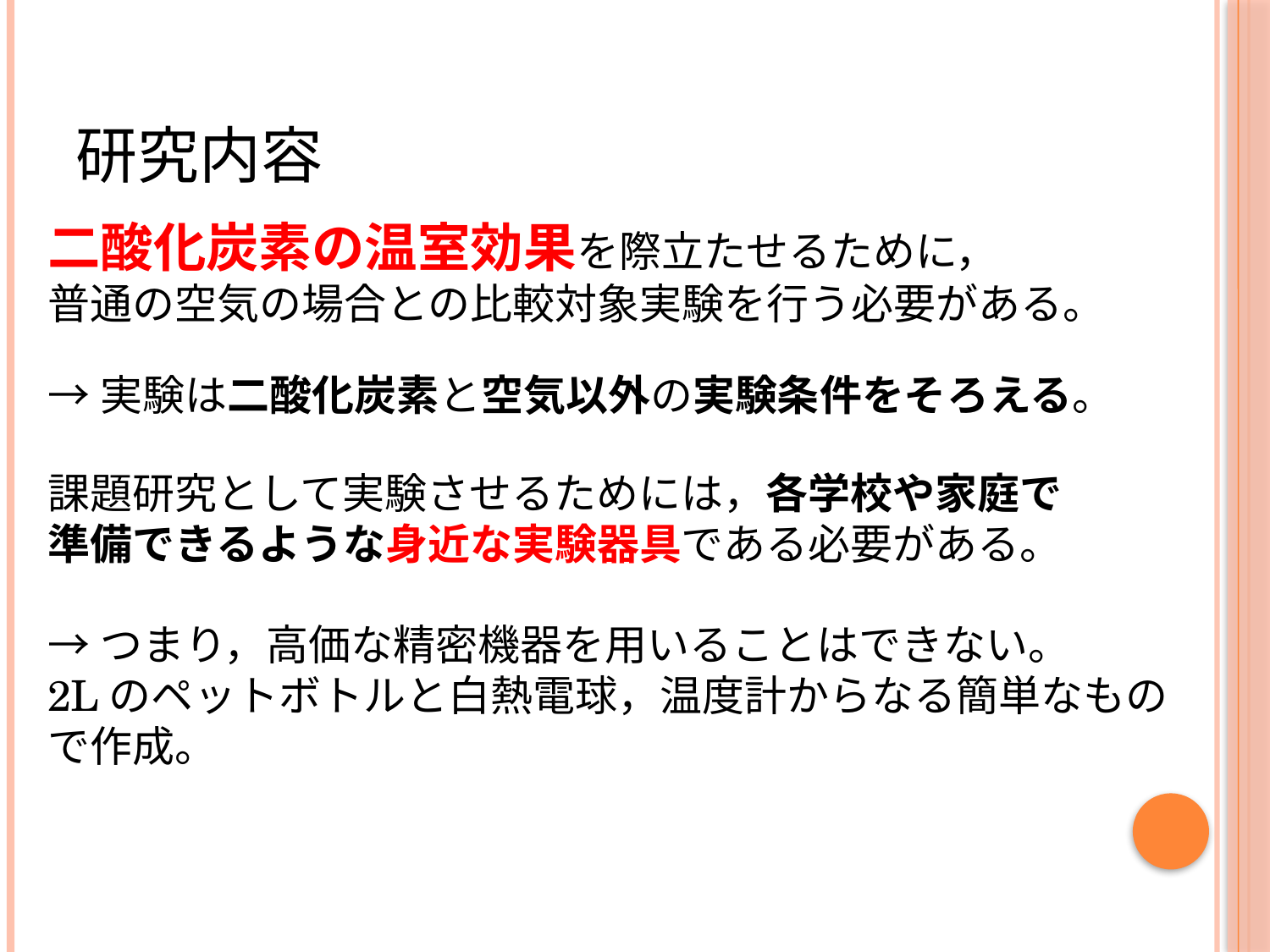

# 研究内容
二酸化炭素の温室効果を際立たせるために，
普通の空気の場合との比較対象実験を行う必要がある。
→実験は二酸化炭素と空気以外の実験条件をそろえる。
課題研究として実験させるためには，各学校や家庭で
準備できるような身近な実験器具である必要がある。
→つまり，高価な精密機器を用いることはできない。
2Lのペットボトルと白熱電球，温度計からなる簡単なもので作成。